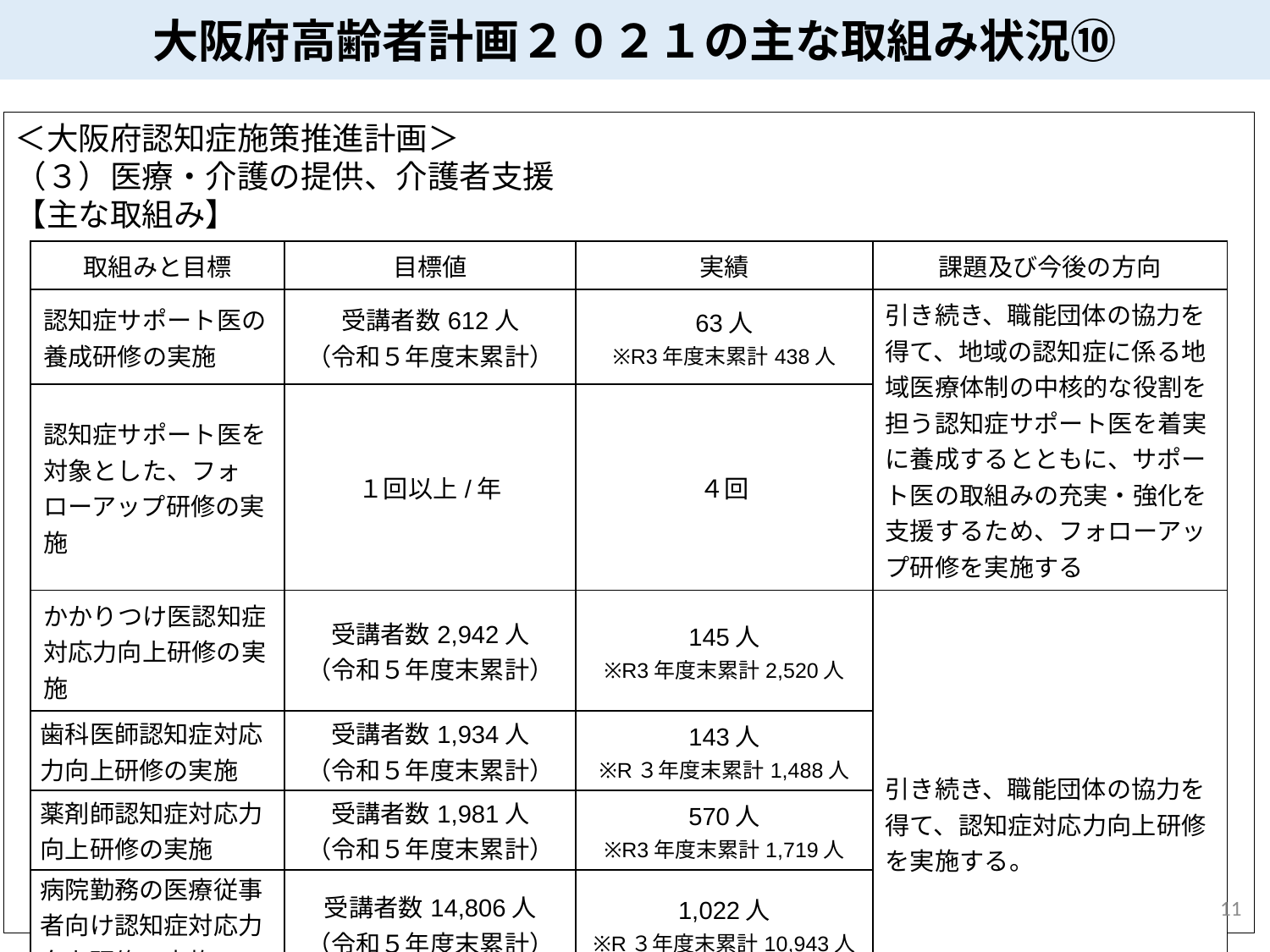

大阪府高齢者計画２０２１の主な取組み状況⑩
＜大阪府認知症施策推進計画＞
（３）医療・介護の提供、介護者支援
【主な取組み】

| 取組みと目標 | 目標値 | 実績 | 課題及び今後の方向 |
| --- | --- | --- | --- |
| 認知症サポート医の養成研修の実施 | 受講者数612人 （令和５年度末累計） | 63人 ※R3年度末累計438人 | 引き続き、職能団体の協力を得て、地域の認知症に係る地域医療体制の中核的な役割を担う認知症サポート医を着実に養成するとともに、サポート医の取組みの充実・強化を支援するため、フォローアップ研修を実施する |
| 認知症サポート医を対象とした、フォローアップ研修の実施 | １回以上/年 | ４回 |  |
| かかりつけ医認知症対応力向上研修の実施 | 受講者数2,942人 （令和５年度末累計） | 145人 ※R3年度末累計2,520人 | 引き続き、職能団体の協力を得て、認知症対応力向上研修を実施する。 |
| 歯科医師認知症対応力向上研修の実施 | 受講者数1,934人 （令和５年度末累計） | 143人 ※R３年度末累計1,488人 |  |
| 薬剤師認知症対応力向上研修の実施 | 受講者数1,981人 （令和５年度末累計） | 570人 ※R3年度末累計1,719人 |  |
| 病院勤務の医療従事者向け認知症対応力向上研修の実施 | 受講者数14,806人 （令和５年度末累計） | 1,022人 ※R３年度末累計10,943人 |  |
| 看護職員認知症対応力向上研修の実施 | 受講者数1,244人 （令和５年度末累計） | 189人 ※R３年度末累計828人 |  |
11